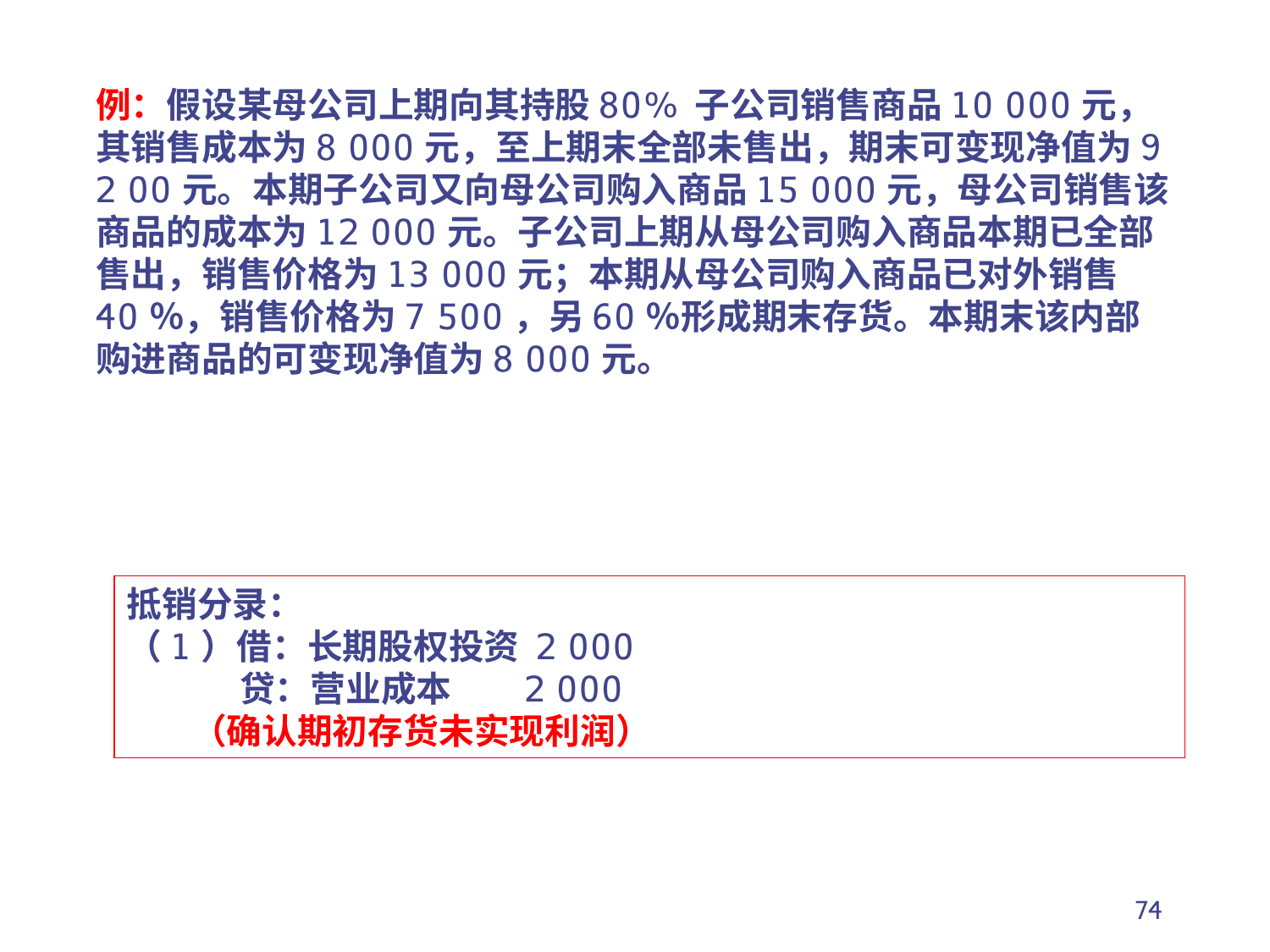

例：假设某母公司上期向其持股80%子公司销售商品10 000元，其销售成本为8 000元，至上期末全部未售出，期末可变现净值为9 2 00元。本期子公司又向母公司购入商品15 000元，母公司销售该商品的成本为12 000元。子公司上期从母公司购入商品本期已全部售出，销售价格为13 000元；本期从母公司购入商品已对外销售40％，销售价格为7 500，另60％形成期末存货。本期末该内部购进商品的可变现净值为8 000元。
抵销分录：
（1）借：长期股权投资 2 000
             贷：营业成本        2 000
       （确认期初存货未实现利润）
74